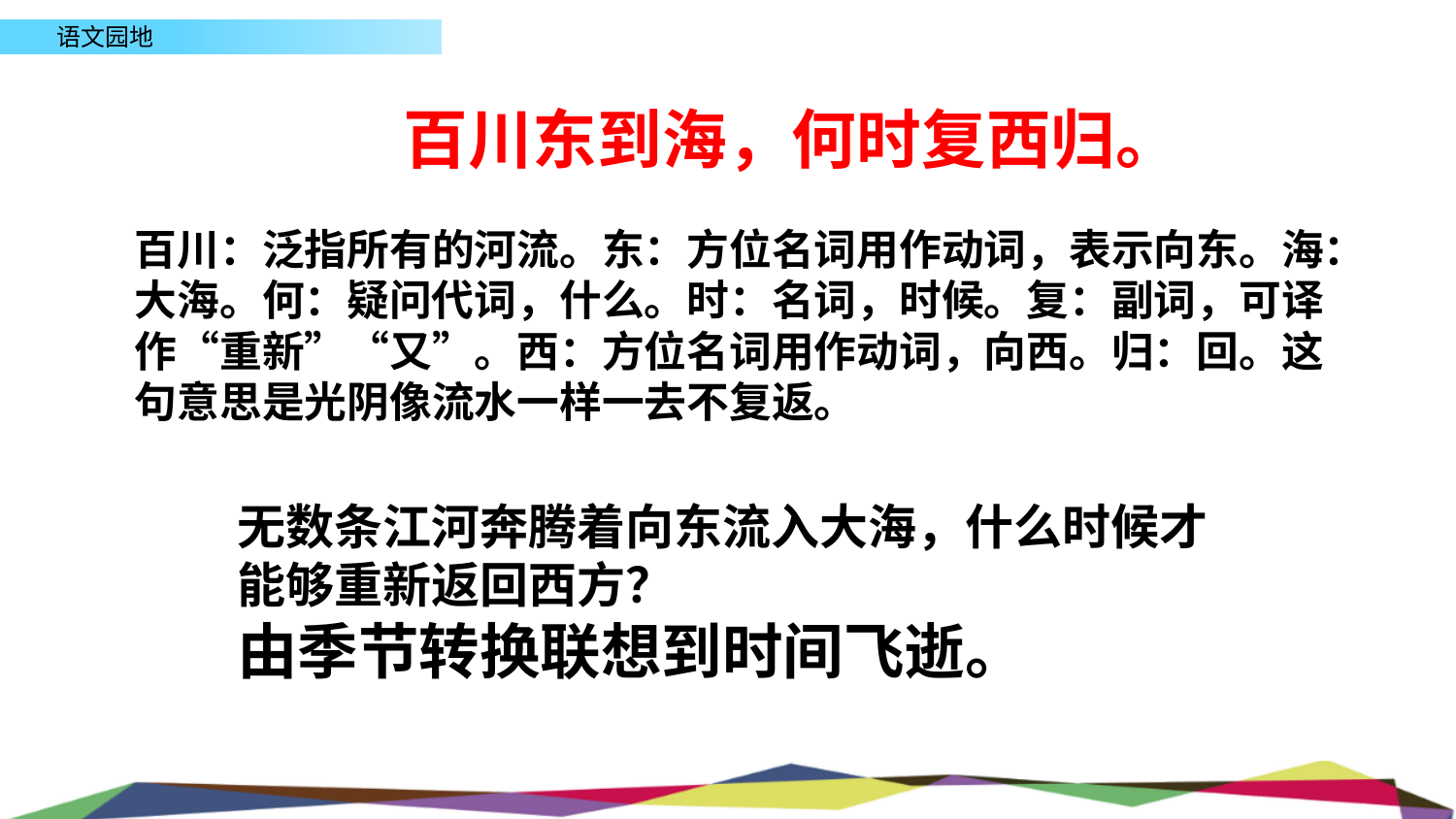

百川东到海，何时复西归。
百川：泛指所有的河流。东：方位名词用作动词，表示向东。海：大海。何：疑问代词，什么。时：名词，时候。复：副词，可译作“重新”“又”。西：方位名词用作动词，向西。归：回。这句意思是光阴像流水一样一去不复返。
无数条江河奔腾着向东流入大海，什么时候才能够重新返回西方？
由季节转换联想到时间飞逝。